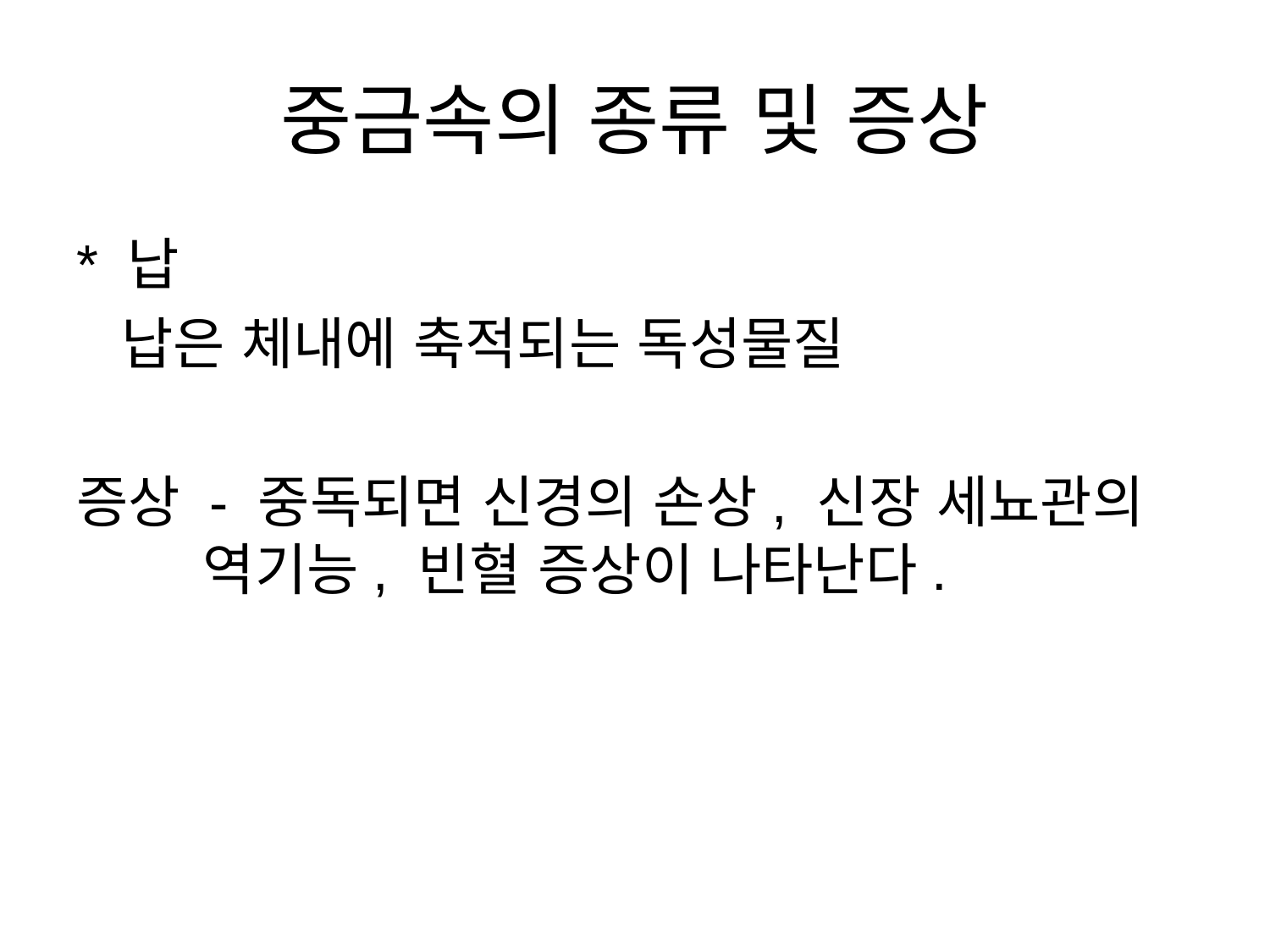

# 중금속의 종류 및 증상
* 납
  납은 체내에 축적되는 독성물질

증상 - 중독되면 신경의 손상, 신장 세뇨관의         역기능, 빈혈 증상이 나타난다.